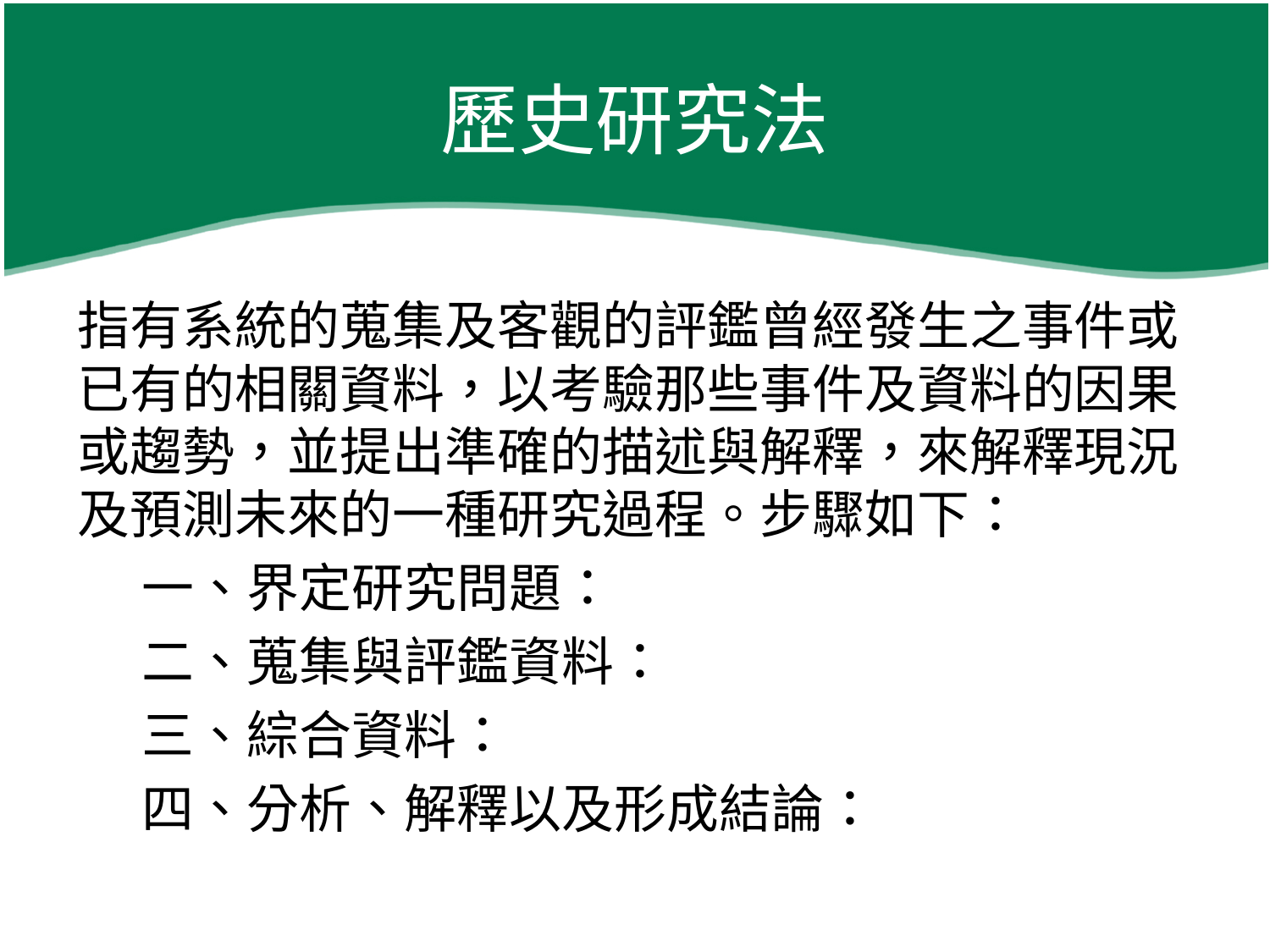

# 歷史研究法
指有系統的蒐集及客觀的評鑑曾經發生之事件或已有的相關資料，以考驗那些事件及資料的因果或趨勢，並提出準確的描述與解釋，來解釋現況及預測未來的一種研究過程。步驟如下：
  一、界定研究問題：
  二、蒐集與評鑑資料：
  三、綜合資料：
  四、分析、解釋以及形成結論：